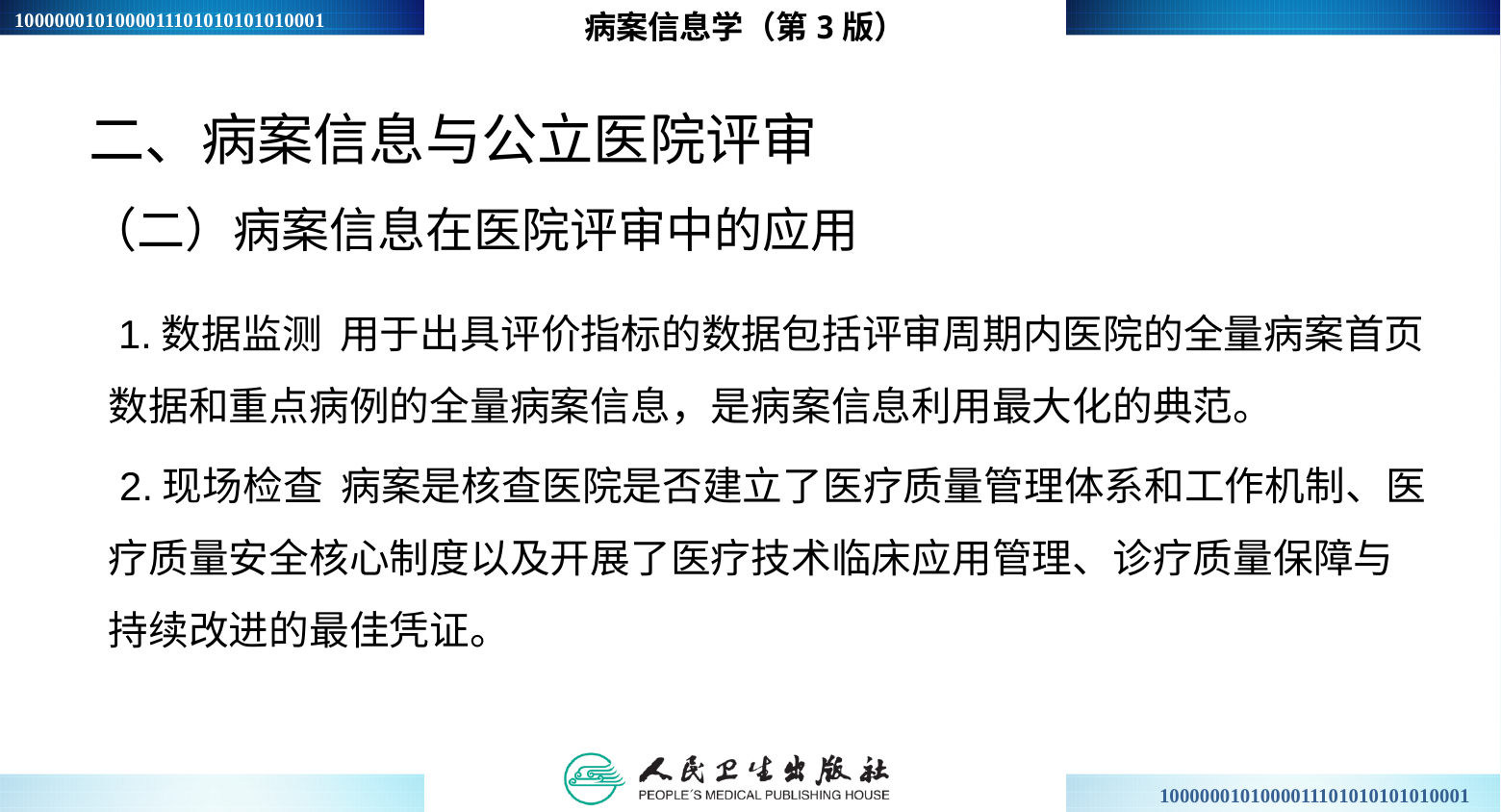

病案信息学（第3版）
# 二、病案信息与公立医院评审 （二）病案信息在医院评审中的应用
 1.数据监测  用于出具评价指标的数据包括评审周期内医院的全量病案首页数据和重点病例的全量病案信息，是病案信息利用最大化的典范。
 2.现场检查  病案是核查医院是否建立了医疗质量管理体系和工作机制、医疗质量安全核心制度以及开展了医疗技术临床应用管理、诊疗质量保障与持续改进的最佳凭证。